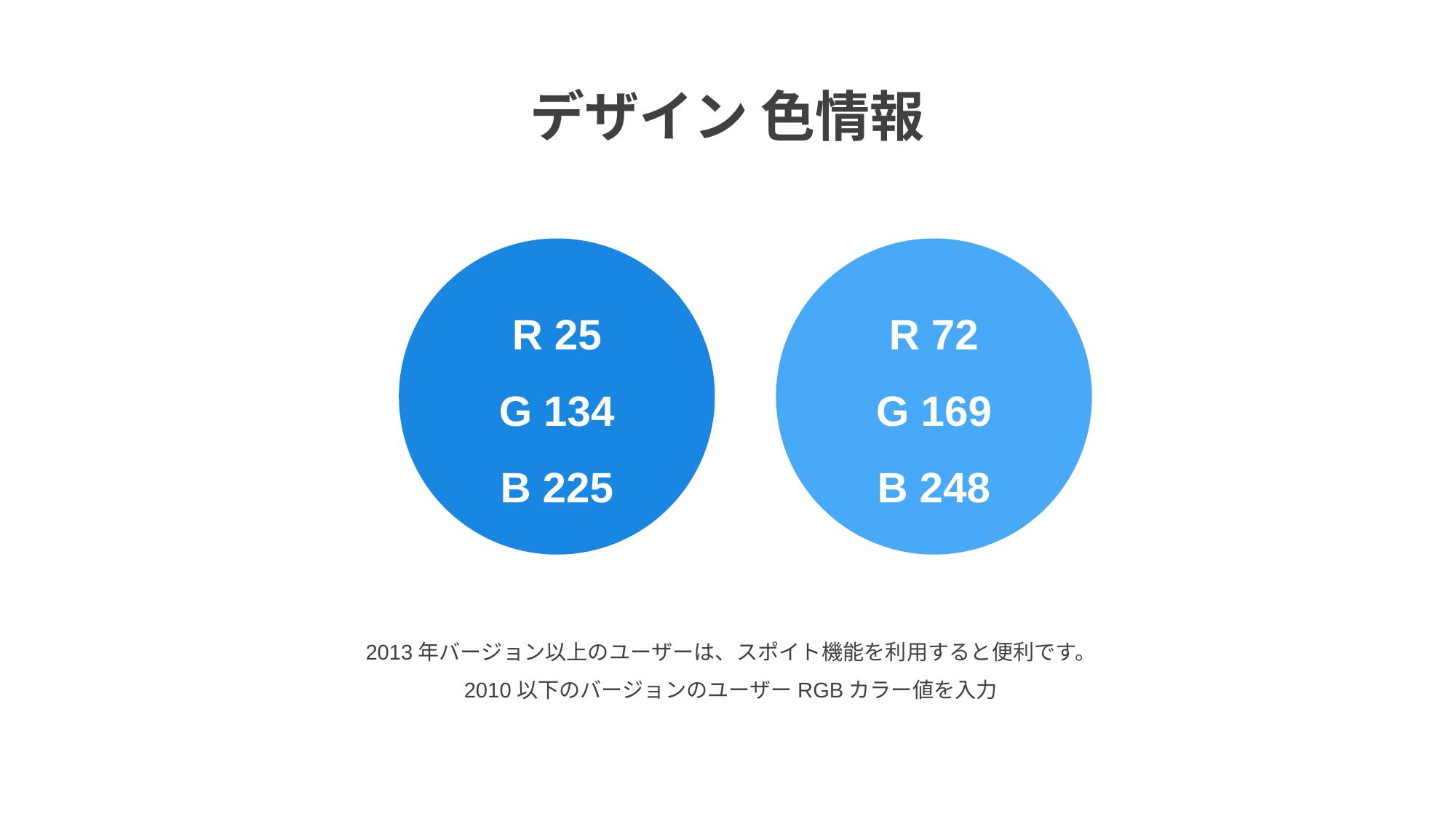

デザイン 色情報
R 25
G 134
B 225
R 72
G 169
B 248
2013年バージョン以上のユーザーは、スポイト機能を利用すると便利です。
2010以下のバージョンのユーザーRGBカラー値を入力